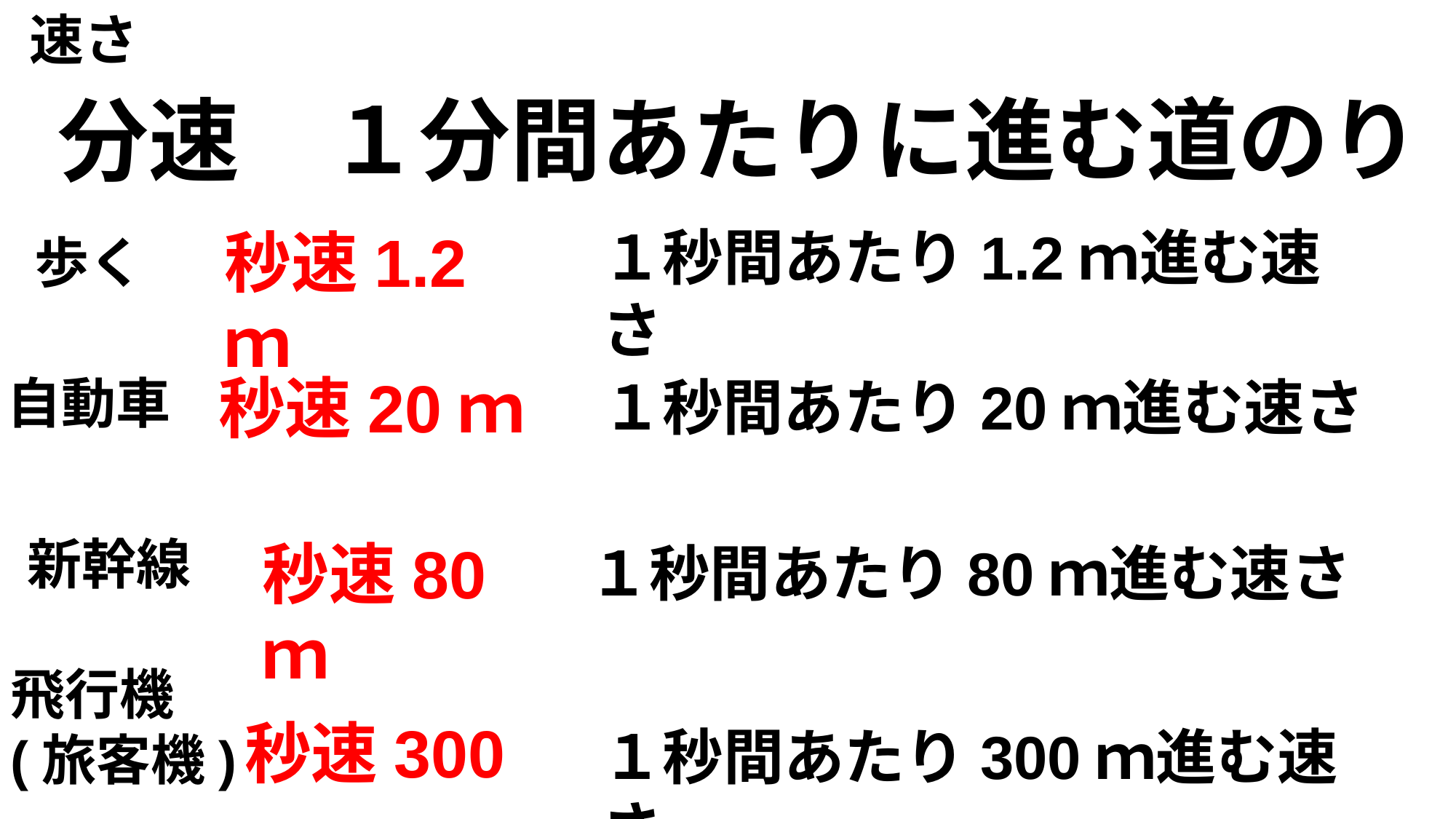

速さ
１分間あたりに進む道のり
分速
１秒間あたり1.2ｍ進む速さ
秒速1.2ｍ
歩く
秒速20ｍ
自動車
１秒間あたり20ｍ進む速さ
新幹線
秒速80ｍ
１秒間あたり80ｍ進む速さ
飛行機
(旅客機)
秒速300ｍ
１秒間あたり300ｍ進む速さ